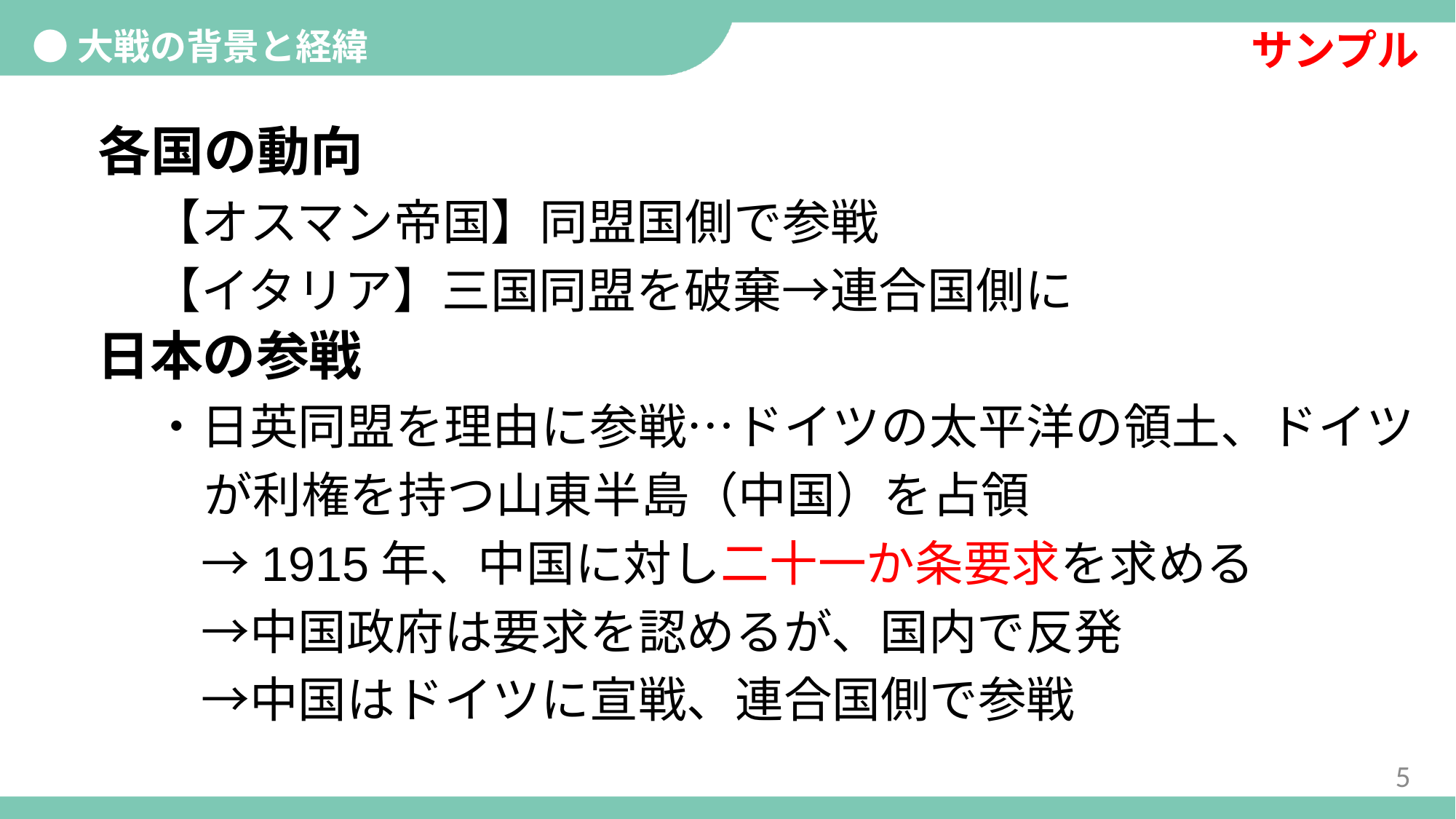

サンプル
●大戦の背景と経緯
各国の動向
【オスマン帝国】同盟国側で参戦
【イタリア】三国同盟を破棄→連合国側に
日本の参戦
・日英同盟を理由に参戦…ドイツの太平洋の領土、ドイツが利権を持つ山東半島（中国）を占領
　→1915年、中国に対し二十一か条要求を求める
　→中国政府は要求を認めるが、国内で反発
　→中国はドイツに宣戦、連合国側で参戦